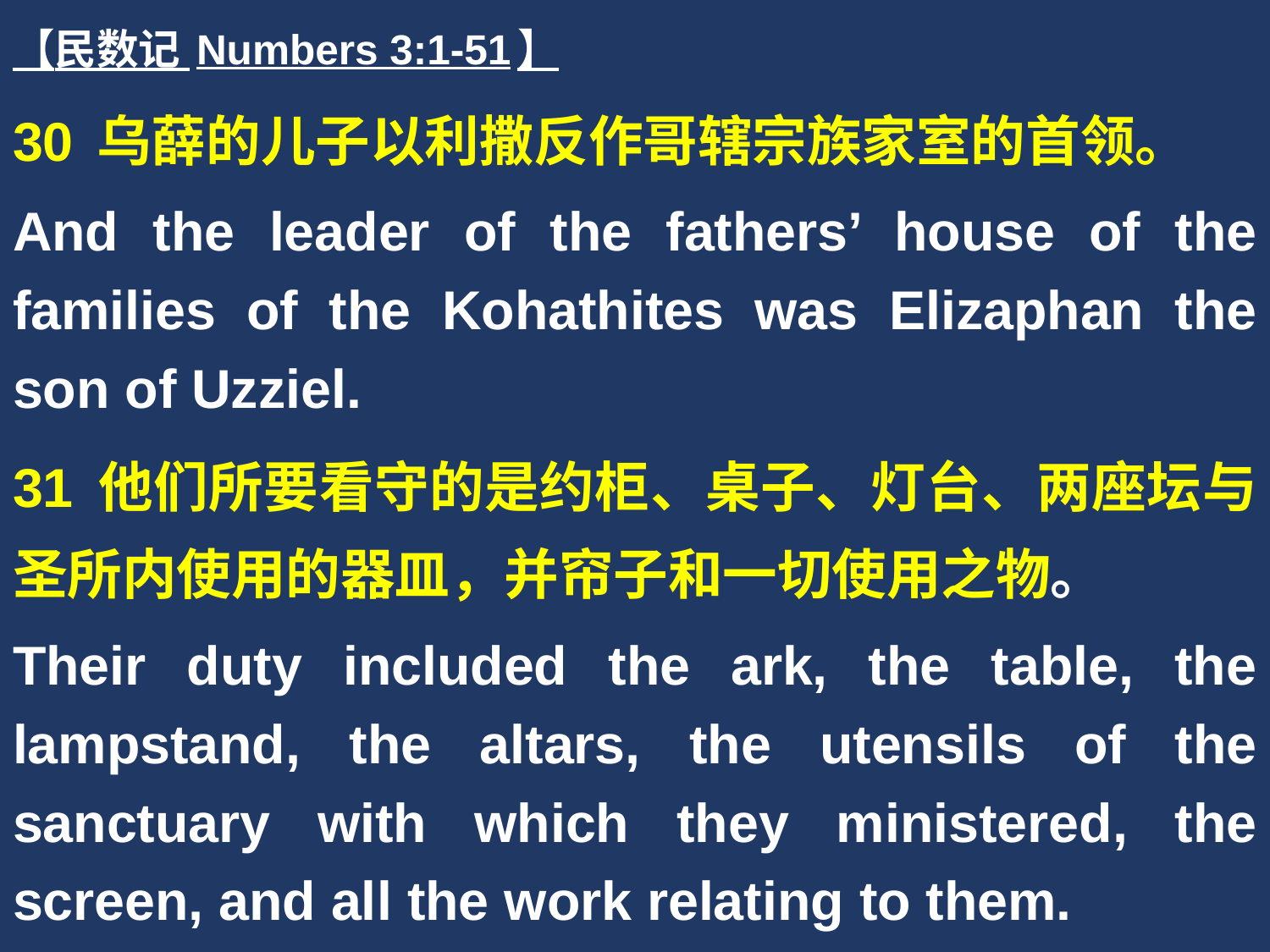

【民数记 Numbers 3:1-51】
30 乌薛的儿子以利撒反作哥辖宗族家室的首领。
And the leader of the fathers’ house of the families of the Kohathites was Elizaphan the son of Uzziel.
31 他们所要看守的是约柜、桌子、灯台、两座坛与圣所内使用的器皿，并帘子和一切使用之物。
Their duty included the ark, the table, the lampstand, the altars, the utensils of the sanctuary with which they ministered, the screen, and all the work relating to them.